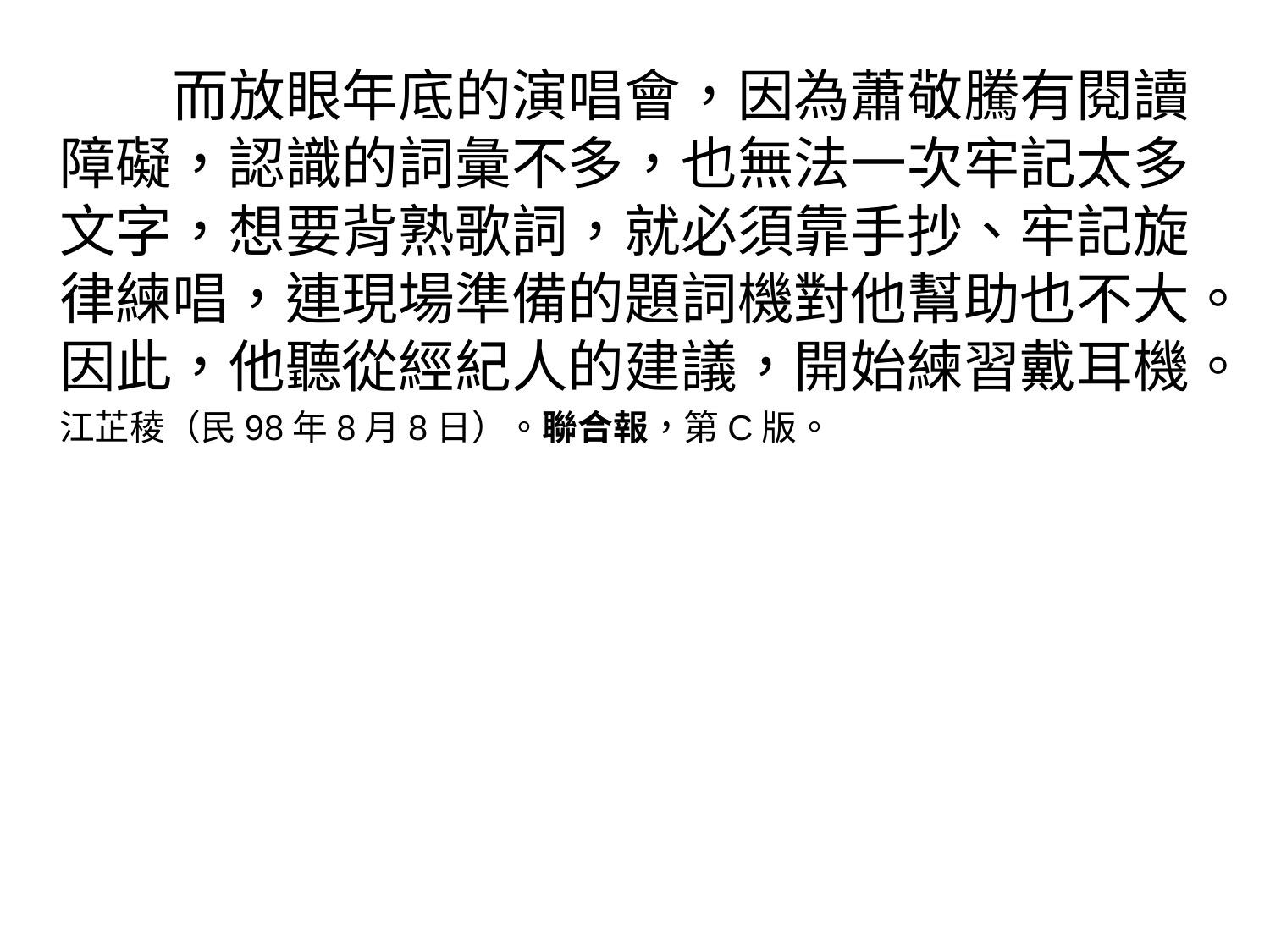

而放眼年底的演唱會，因為蕭敬騰有閱讀障礙，認識的詞彙不多，也無法一次牢記太多文字，想要背熟歌詞，就必須靠手抄、牢記旋律練唱，連現場準備的題詞機對他幫助也不大。因此，他聽從經紀人的建議，開始練習戴耳機。
江芷稜（民98年8月8日）。聯合報，第C版。